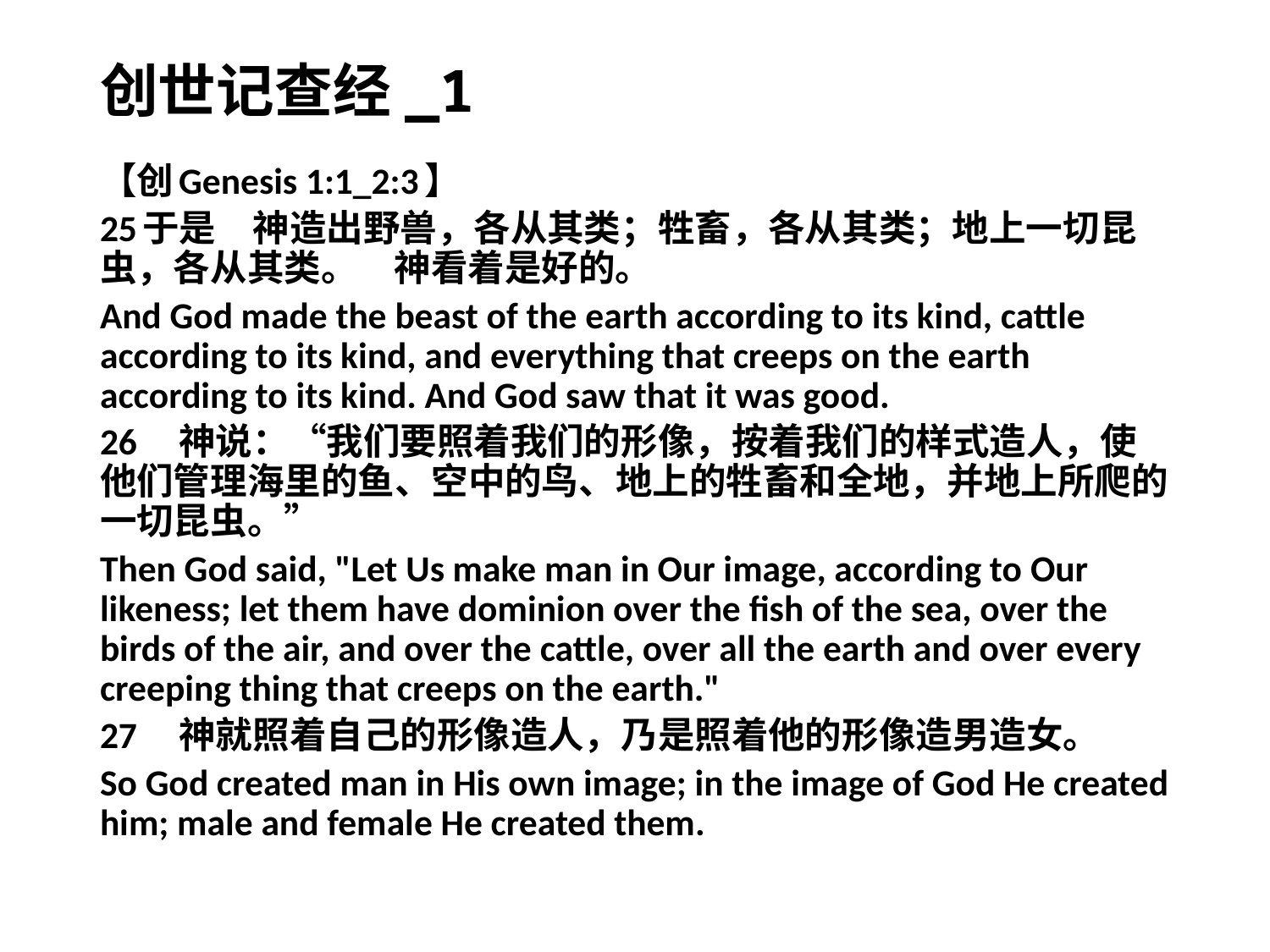

# 创世记查经_1
【创Genesis 1:1_2:3】
25于是　神造出野兽，各从其类；牲畜，各从其类；地上一切昆虫，各从其类。　神看着是好的。
And God made the beast of the earth according to its kind, cattle according to its kind, and everything that creeps on the earth according to its kind. And God saw that it was good.
26　神说：“我们要照着我们的形像，按着我们的样式造人，使他们管理海里的鱼、空中的鸟、地上的牲畜和全地，并地上所爬的一切昆虫。”
Then God said, "Let Us make man in Our image, according to Our likeness; let them have dominion over the fish of the sea, over the birds of the air, and over the cattle, over all the earth and over every creeping thing that creeps on the earth."
27　神就照着自己的形像造人，乃是照着他的形像造男造女。
So God created man in His own image; in the image of God He created him; male and female He created them.